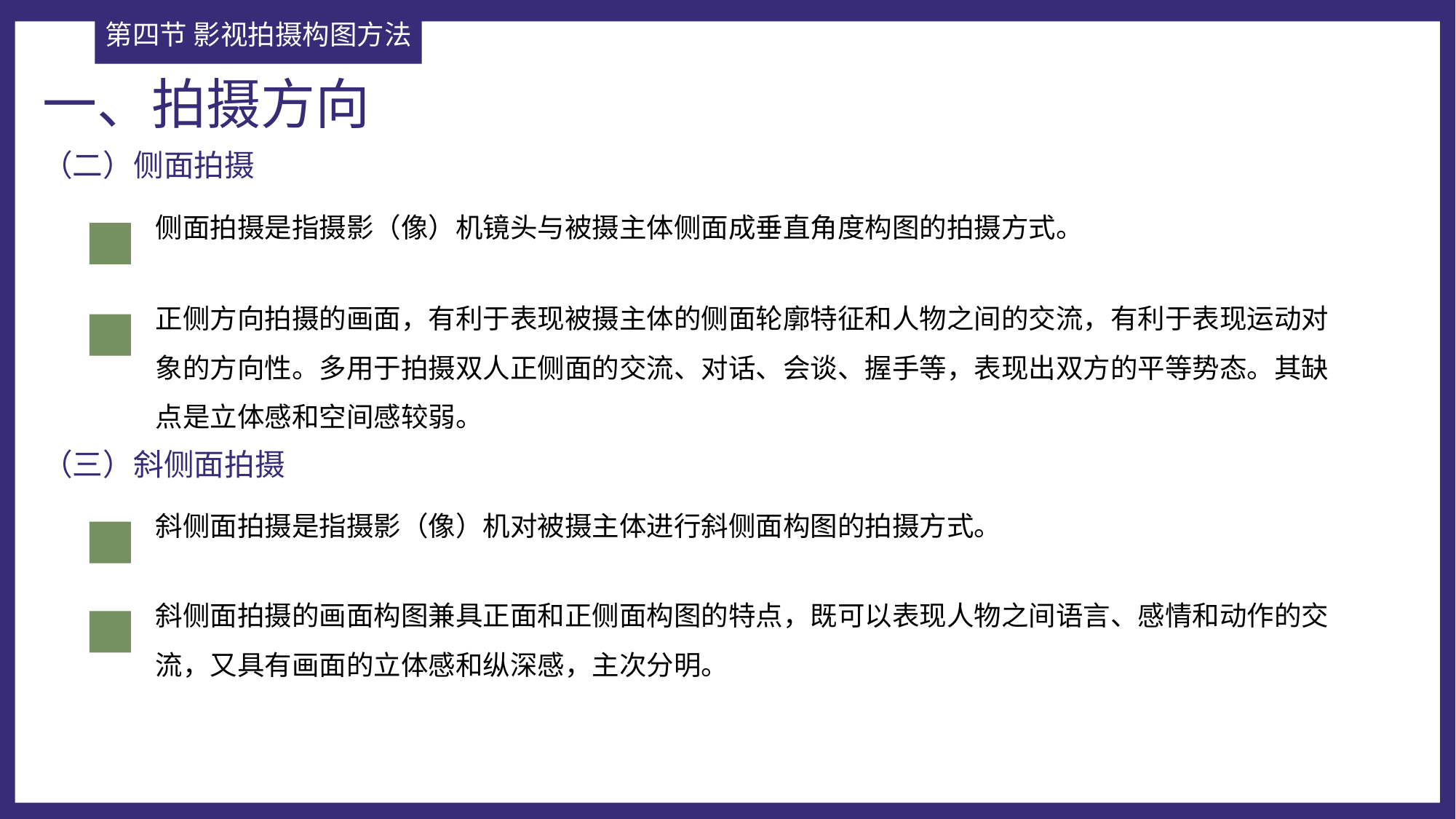

第四节 影视拍摄构图方法
一、拍摄方向
（二）侧面拍摄
侧面拍摄是指摄影（像）机镜头与被摄主体侧面成垂直角度构图的拍摄方式。

正侧方向拍摄的画面，有利于表现被摄主体的侧面轮廓特征和人物之间的交流，有利于表现运动对象的方向性。多用于拍摄双人正侧面的交流、对话、会谈、握手等，表现出双方的平等势态。其缺点是立体感和空间感较弱。

（三）斜侧面拍摄
斜侧面拍摄是指摄影（像）机对被摄主体进行斜侧面构图的拍摄方式。

斜侧面拍摄的画面构图兼具正面和正侧面构图的特点，既可以表现人物之间语言、感情和动作的交流，又具有画面的立体感和纵深感，主次分明。